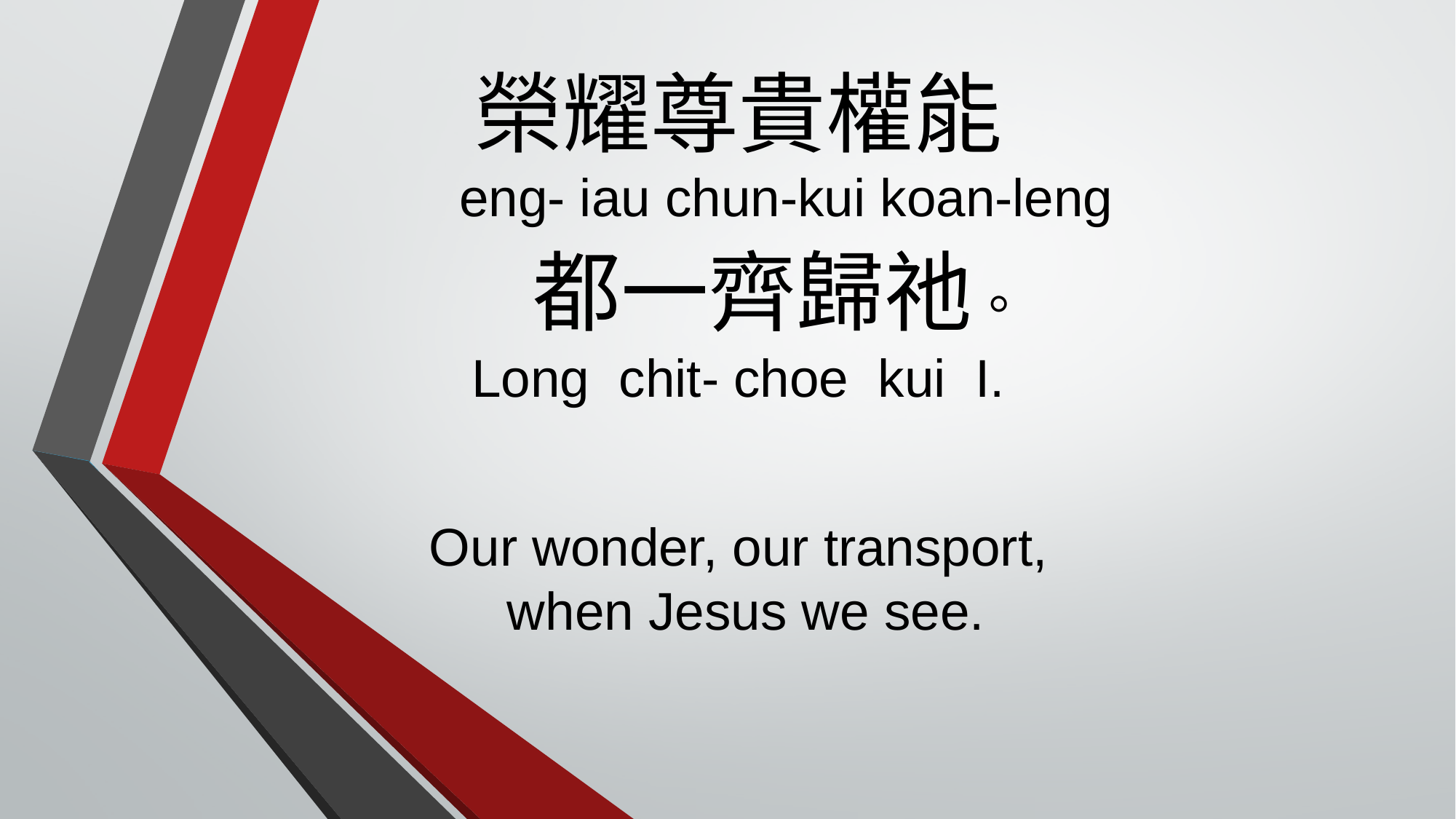

# 榮耀尊貴權能 eng- iau chun-kui koan-leng 都一齊歸祂。 Long  chit- choe  kui  I. Our wonder, our transport, when Jesus we see.